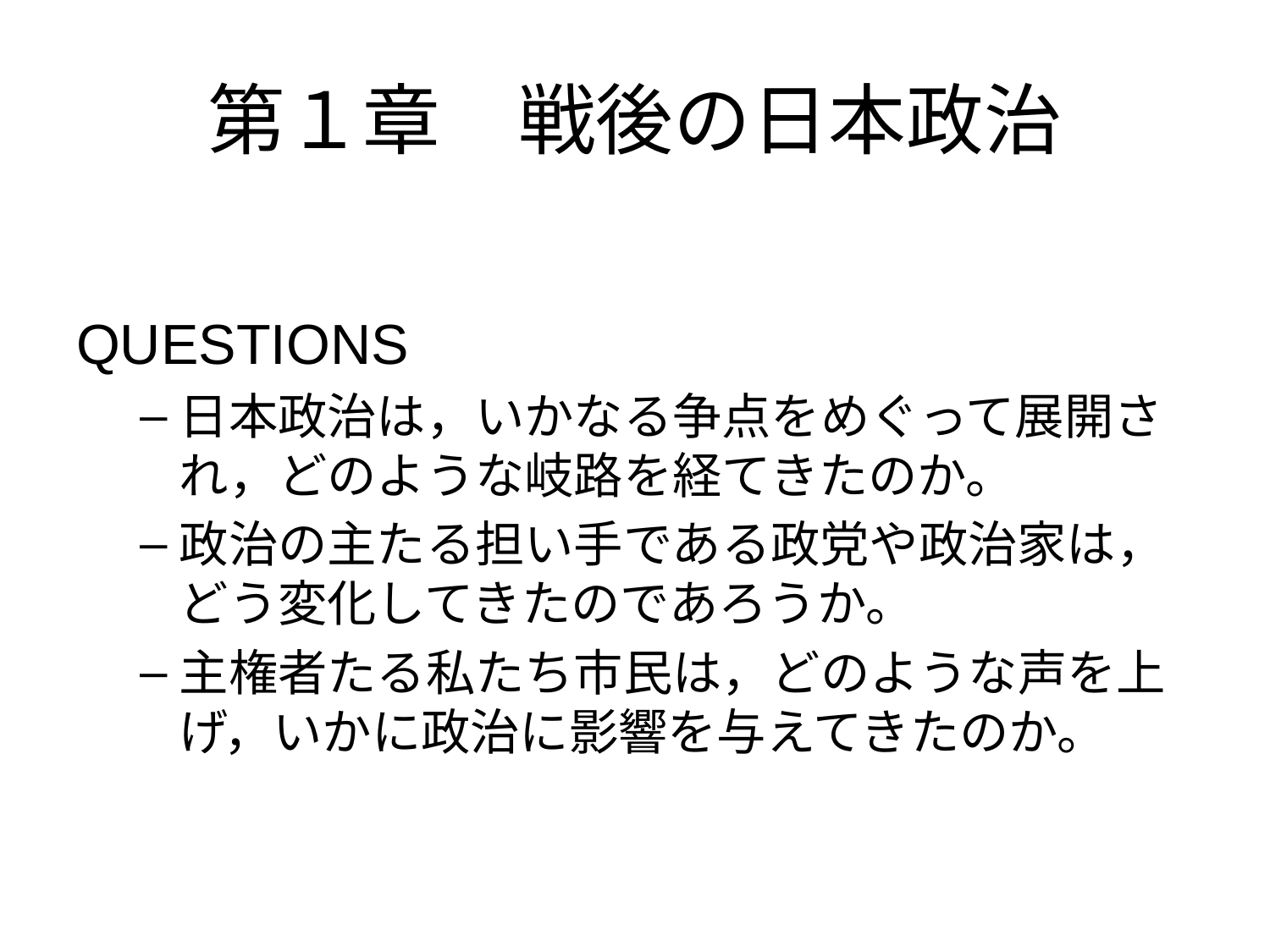

# 第１章　戦後の日本政治

QUESTIONS
日本政治は，いかなる争点をめぐって展開され，どのような岐路を経てきたのか。
政治の主たる担い手である政党や政治家は，どう変化してきたのであろうか。
主権者たる私たち市民は，どのような声を上げ，いかに政治に影響を与えてきたのか。